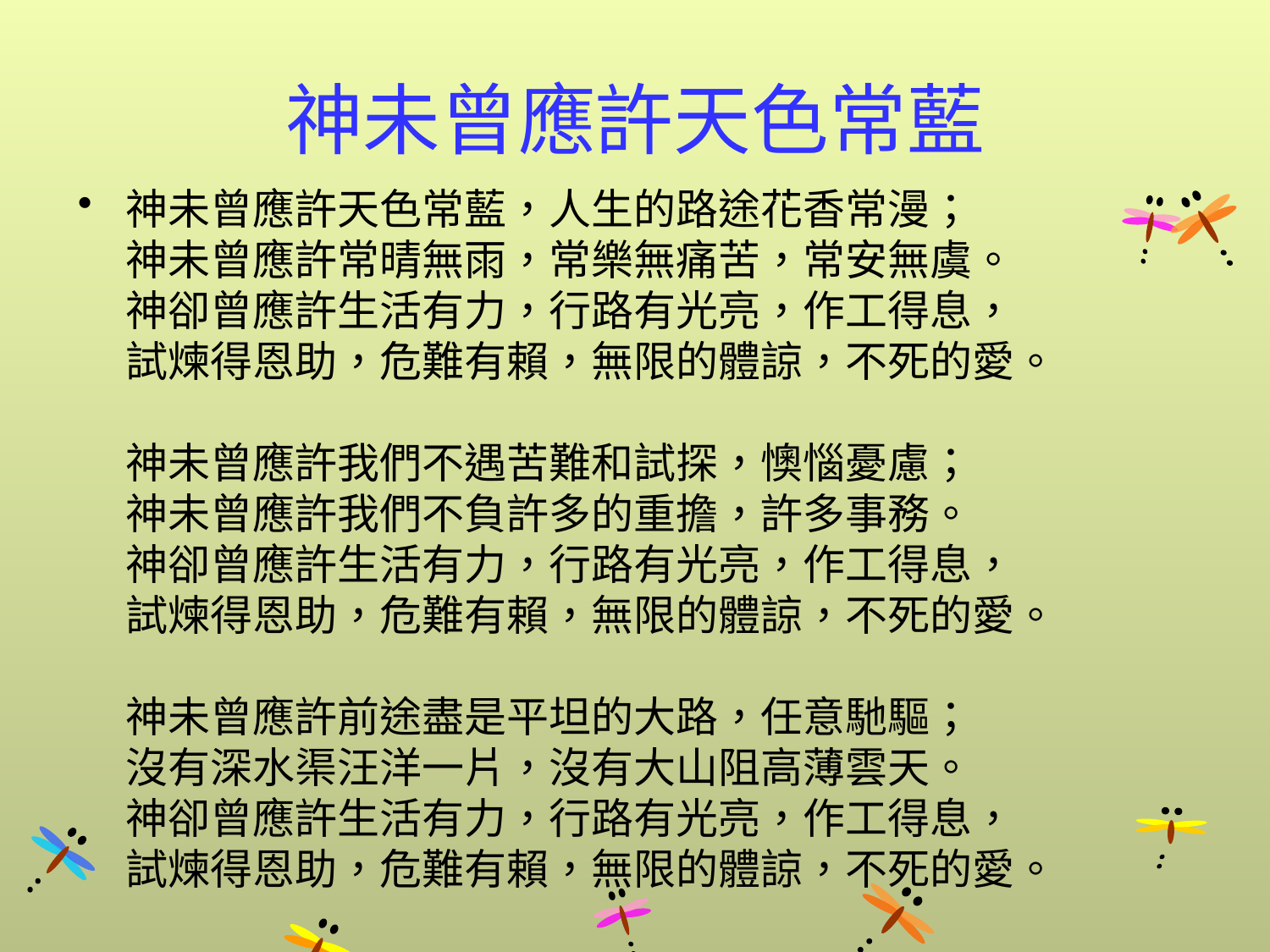

# 神未曾應許天色常藍
神未曾應許天色常藍，人生的路途花香常漫；
神未曾應許常晴無雨，常樂無痛苦，常安無虞。
神卻曾應許生活有力，行路有光亮，作工得息，
試煉得恩助，危難有賴，無限的體諒，不死的愛。
神未曾應許我們不遇苦難和試探，懊惱憂慮；
神未曾應許我們不負許多的重擔，許多事務。
神卻曾應許生活有力，行路有光亮，作工得息，
試煉得恩助，危難有賴，無限的體諒，不死的愛。
神未曾應許前途盡是平坦的大路，任意馳驅；
沒有深水渠汪洋一片，沒有大山阻高薄雲天。
神卻曾應許生活有力，行路有光亮，作工得息，
試煉得恩助，危難有賴，無限的體諒，不死的愛。